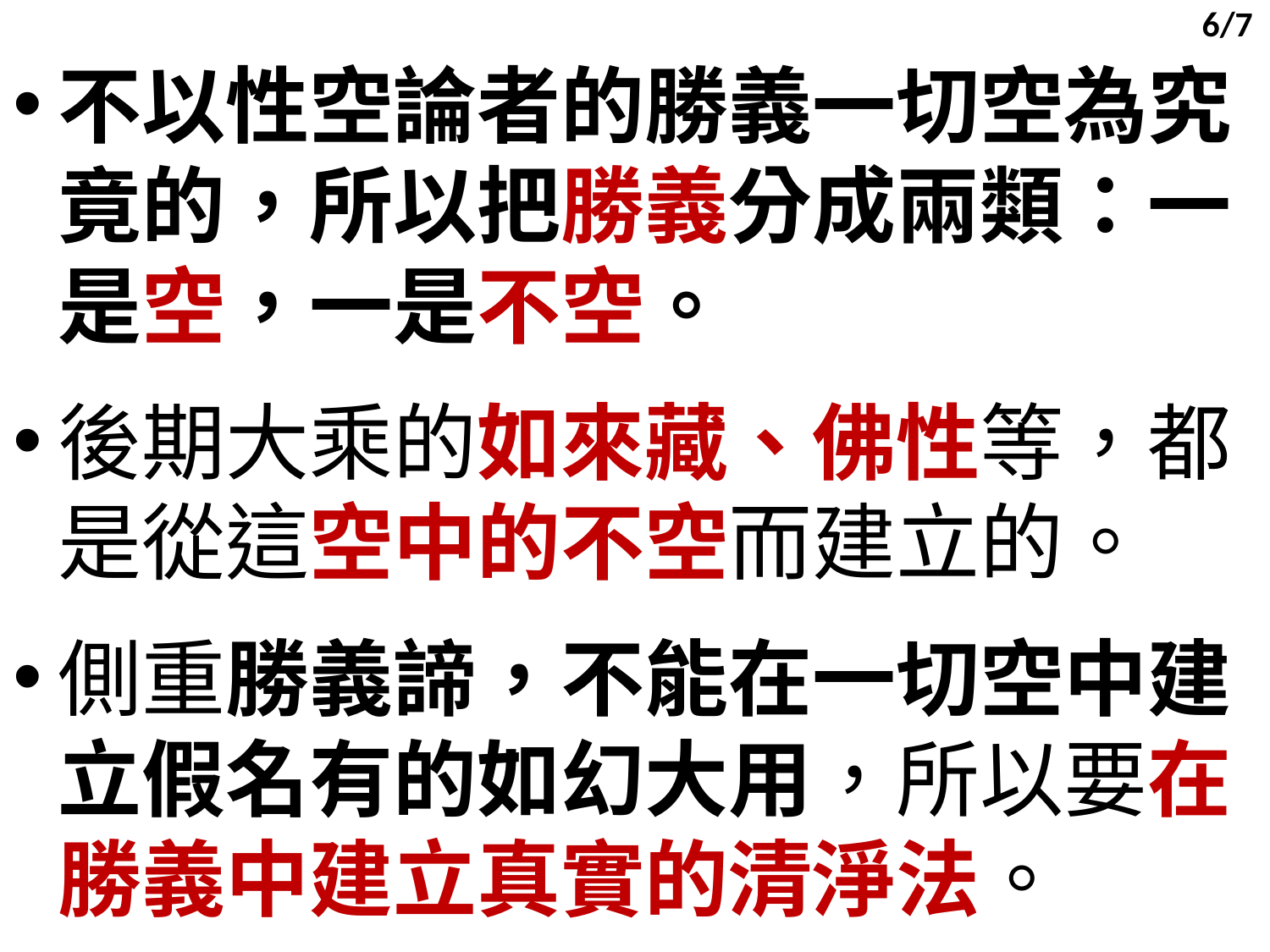

6/7
不以性空論者的勝義一切空為究竟的，所以把勝義分成兩類：一是空，一是不空。
後期大乘的如來藏、佛性等，都是從這空中的不空而建立的。
側重勝義諦，不能在一切空中建立假名有的如幻大用，所以要在勝義中建立真實的清淨法。